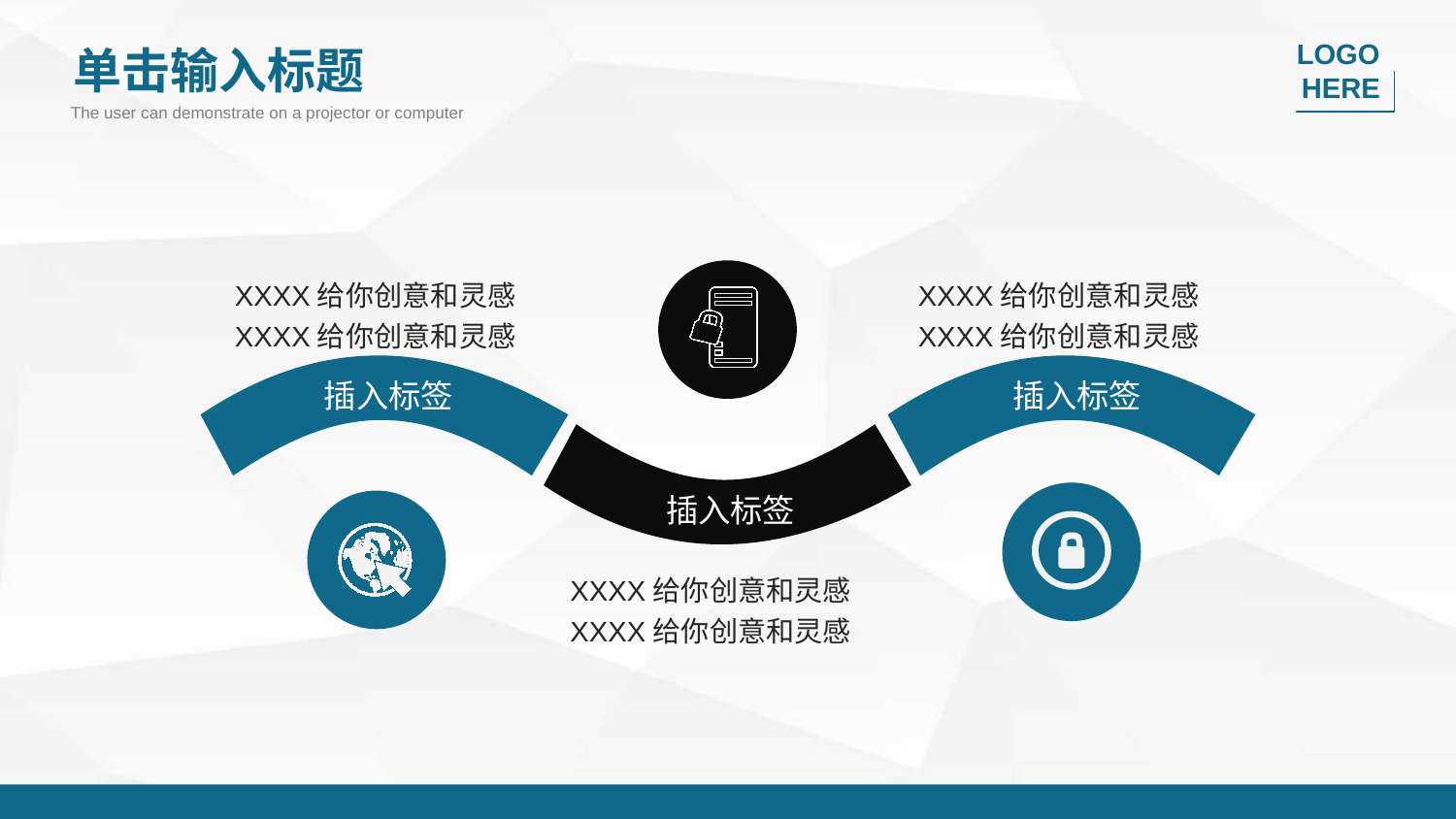

LOGO HERE
单击输入标题
The user can demonstrate on a projector or computer

XXXX给你创意和灵感XXXX给你创意和灵感
XXXX给你创意和灵感XXXX给你创意和灵感

插入标签
插入标签

插入标签

XXXX给你创意和灵感XXXX给你创意和灵感